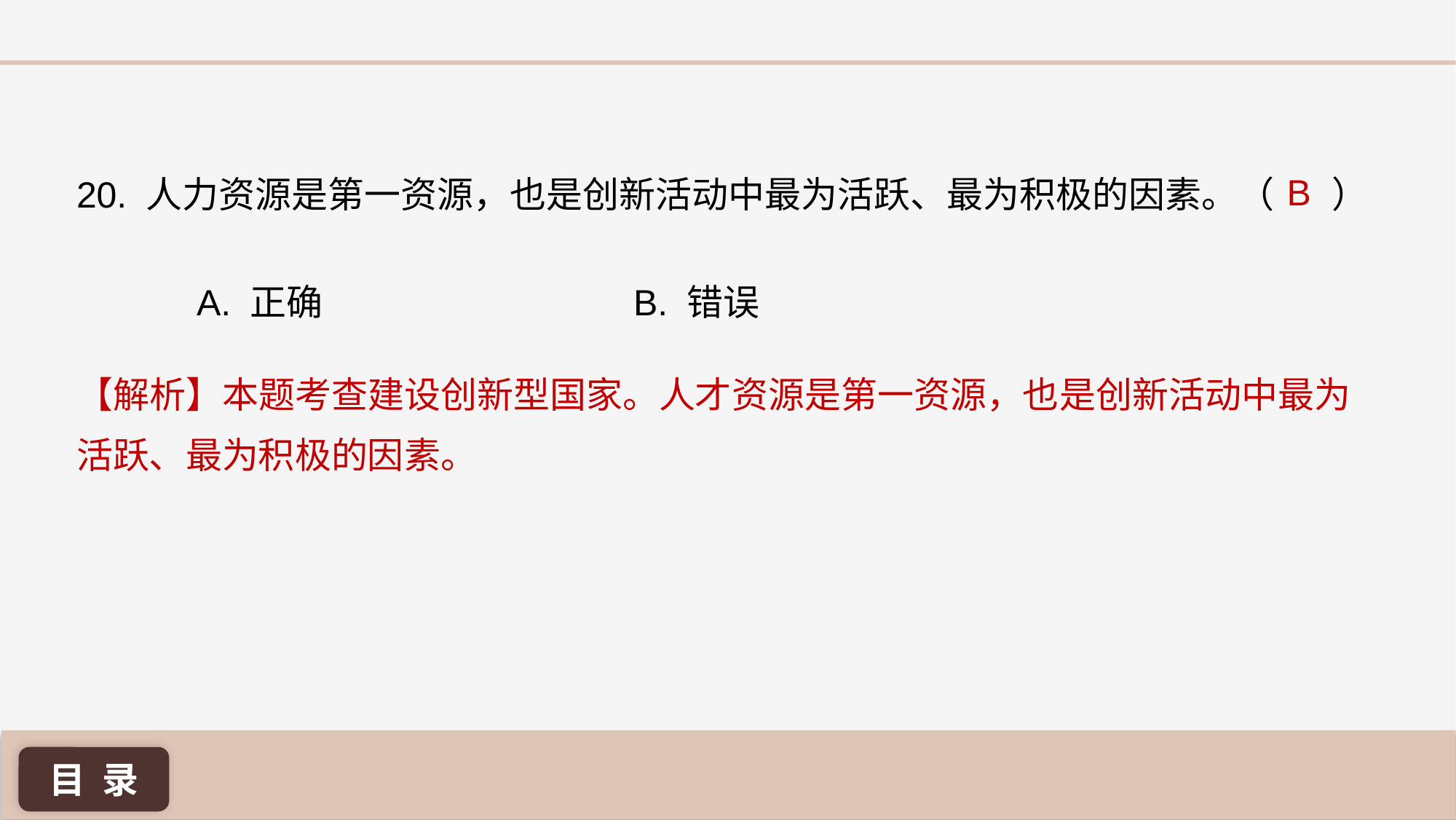

B
20. 人力资源是第一资源，也是创新活动中最为活跃、最为积极的因素。（       ）
A. 正确 			B. 错误
【解析】本题考查建设创新型国家。人才资源是第一资源，也是创新活动中最为活跃、最为积极的因素。